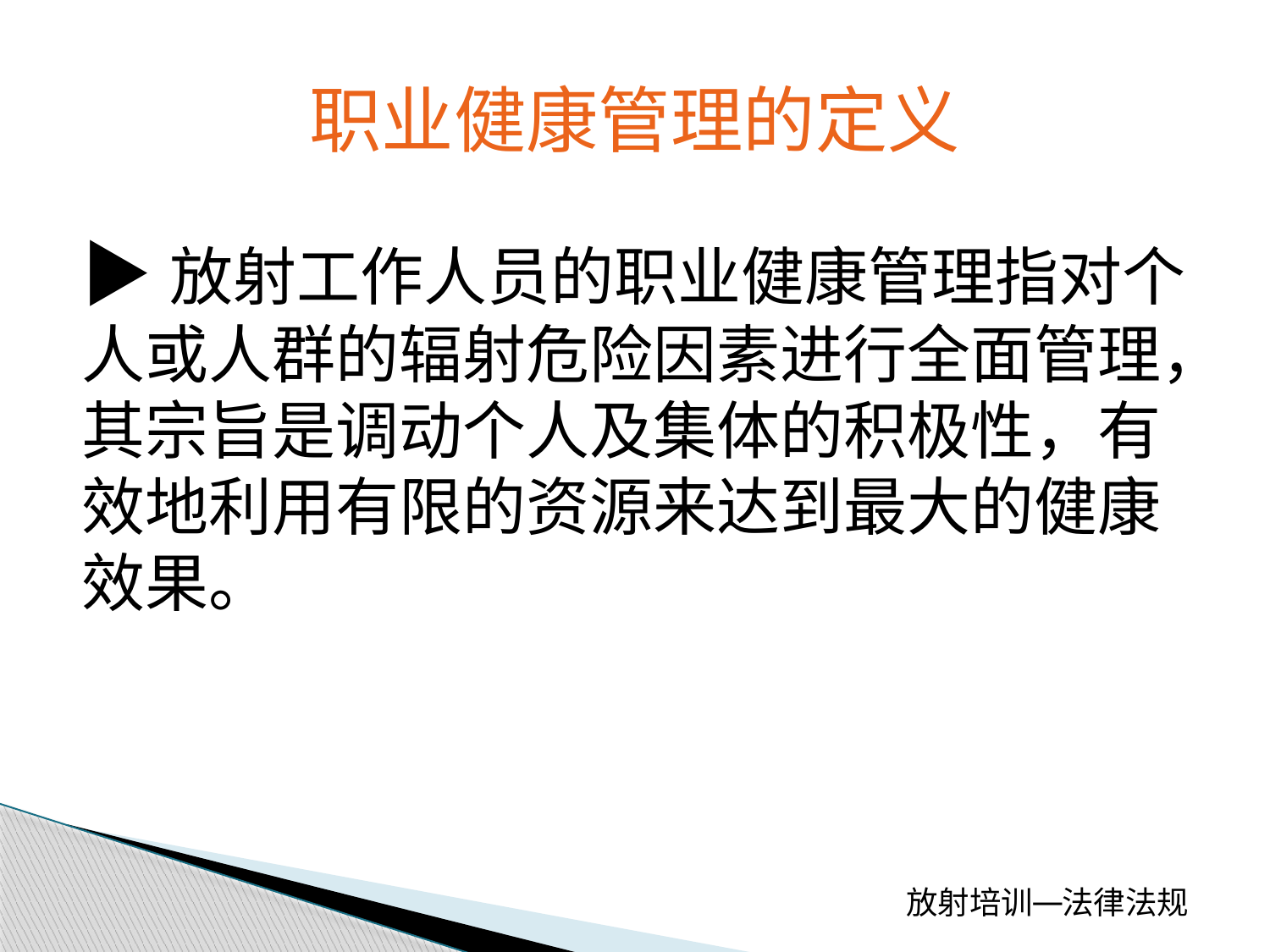

# 职业健康管理的定义

▶放射工作人员的职业健康管理指对个人或人群的辐射危险因素进行全面管理，其宗旨是调动个人及集体的积极性，有效地利用有限的资源来达到最大的健康效果。

放射培训—法律法规